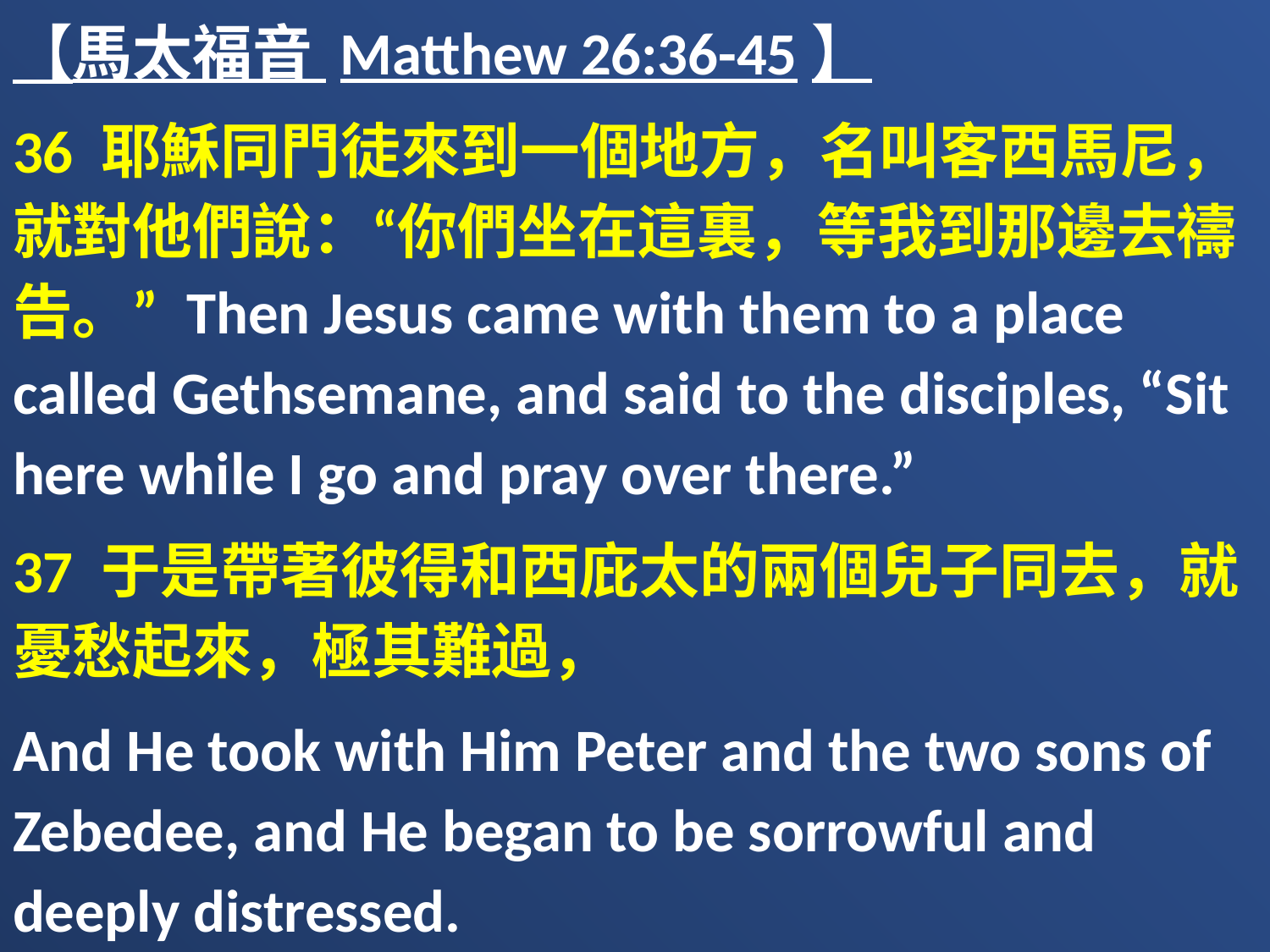

【馬太福音 Matthew 26:36-45】
36 耶穌同門徒來到一個地方，名叫客西馬尼，就對他們說：“你們坐在這裏，等我到那邊去禱告。” Then Jesus came with them to a place called Gethsemane, and said to the disciples, “Sit here while I go and pray over there.”
37 于是帶著彼得和西庇太的兩個兒子同去，就憂愁起來，極其難過，
And He took with Him Peter and the two sons of Zebedee, and He began to be sorrowful and deeply distressed.